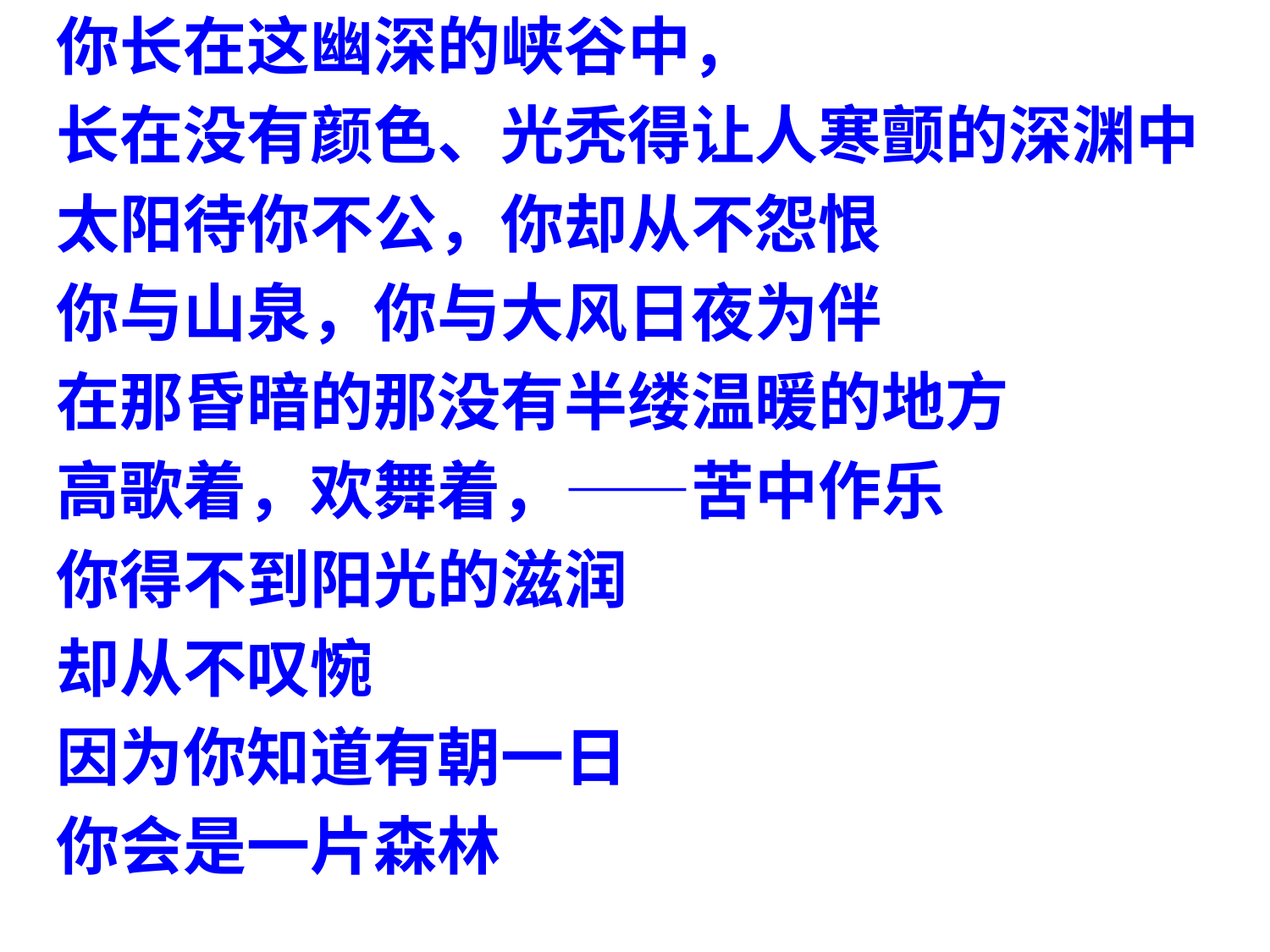

你长在这幽深的峡谷中，
  长在没有颜色、光秃得让人寒颤的深渊中
  太阳待你不公，你却从不怨恨
  你与山泉，你与大风日夜为伴
  在那昏暗的那没有半缕温暖的地方
  高歌着，欢舞着，——苦中作乐
  你得不到阳光的滋润
  却从不叹惋
  因为你知道有朝一日
  你会是一片森林